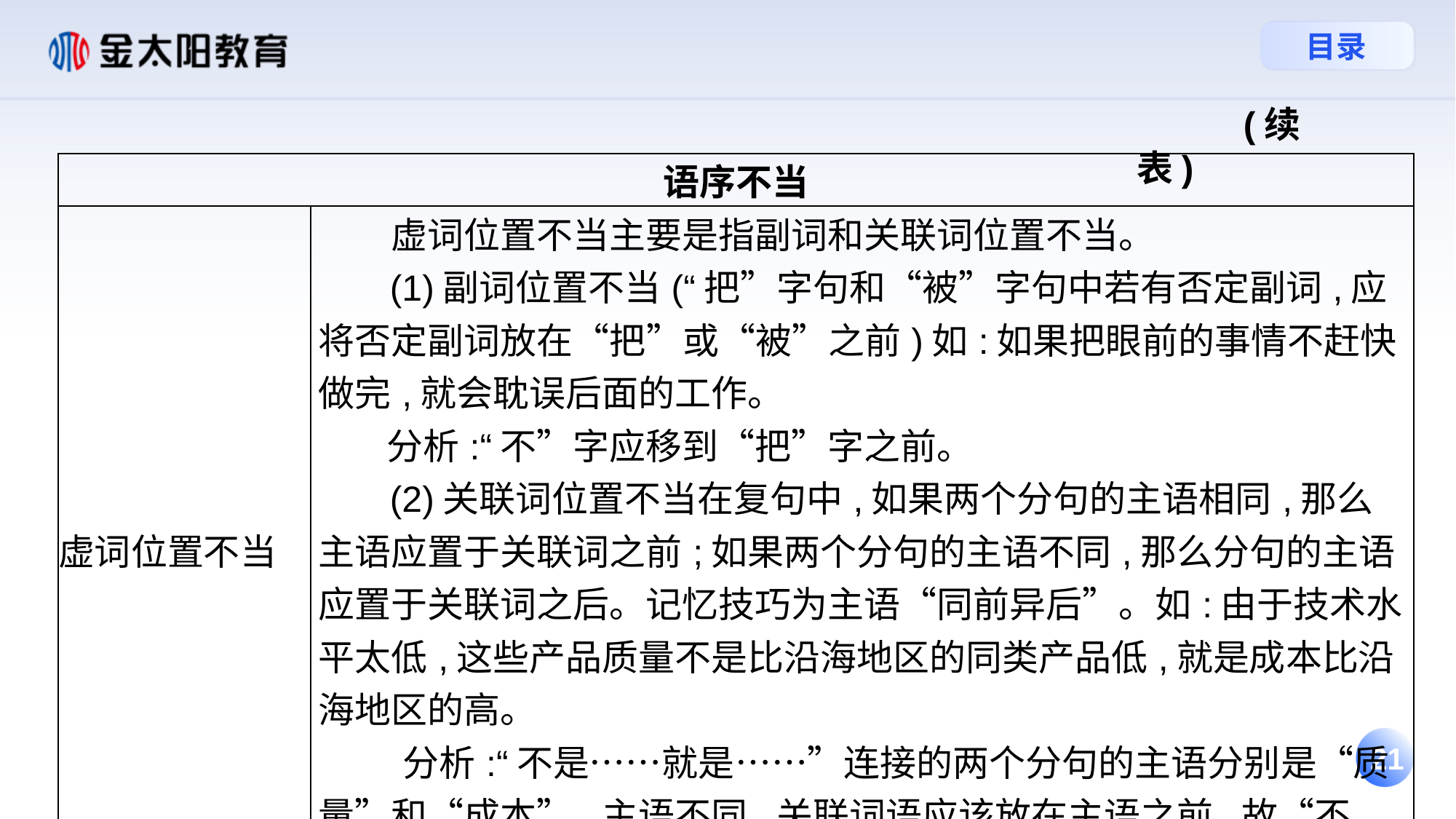

(续表)

| 语序不当 |  |
| --- | --- |
| 虚词位置不当 | 虚词位置不当主要是指副词和关联词位置不当。 (1)副词位置不当(“把”字句和“被”字句中若有否定副词,应将否定副词放在“把”或“被”之前)如:如果把眼前的事情不赶快做完,就会耽误后面的工作。 分析:“不”字应移到“把”字之前。 (2)关联词位置不当在复句中,如果两个分句的主语相同,那么主语应置于关联词之前;如果两个分句的主语不同,那么分句的主语应置于关联词之后。记忆技巧为主语“同前异后”。如:由于技术水平太低,这些产品质量不是比沿海地区的同类产品低,就是成本比沿海地区的高。 分析:“不是……就是……”连接的两个分句的主语分别是“质量”和“成本”,主语不同,关联词语应该放在主语之前,故“不是”应该移至“质量”之前。 |